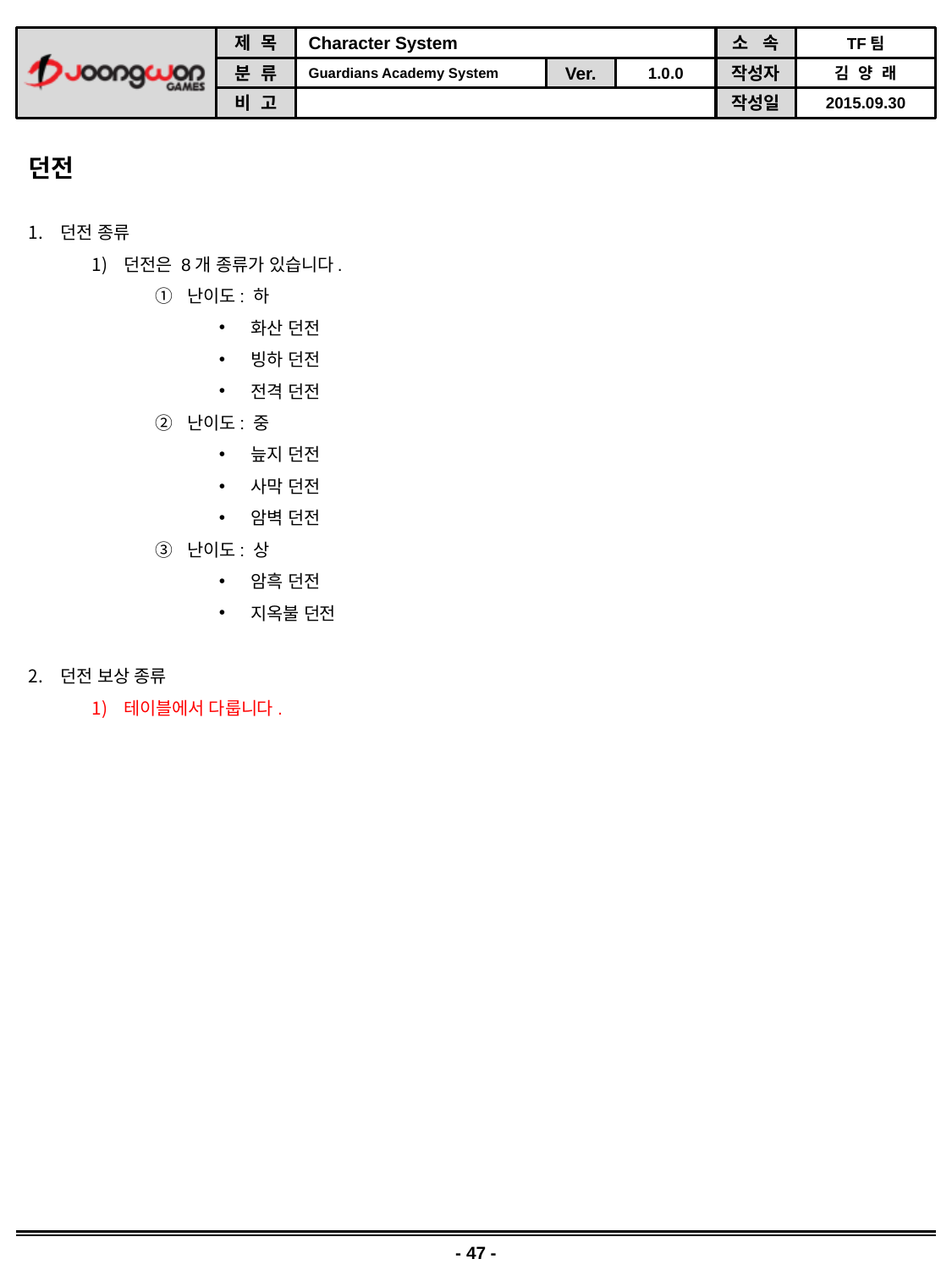

던전
던전 종류
던전은 8개 종류가 있습니다.
난이도: 하
화산 던전
빙하 던전
전격 던전
난이도: 중
늪지 던전
사막 던전
암벽 던전
난이도: 상
암흑 던전
지옥불 던전

던전 보상 종류
테이블에서 다룹니다.
- 47 -